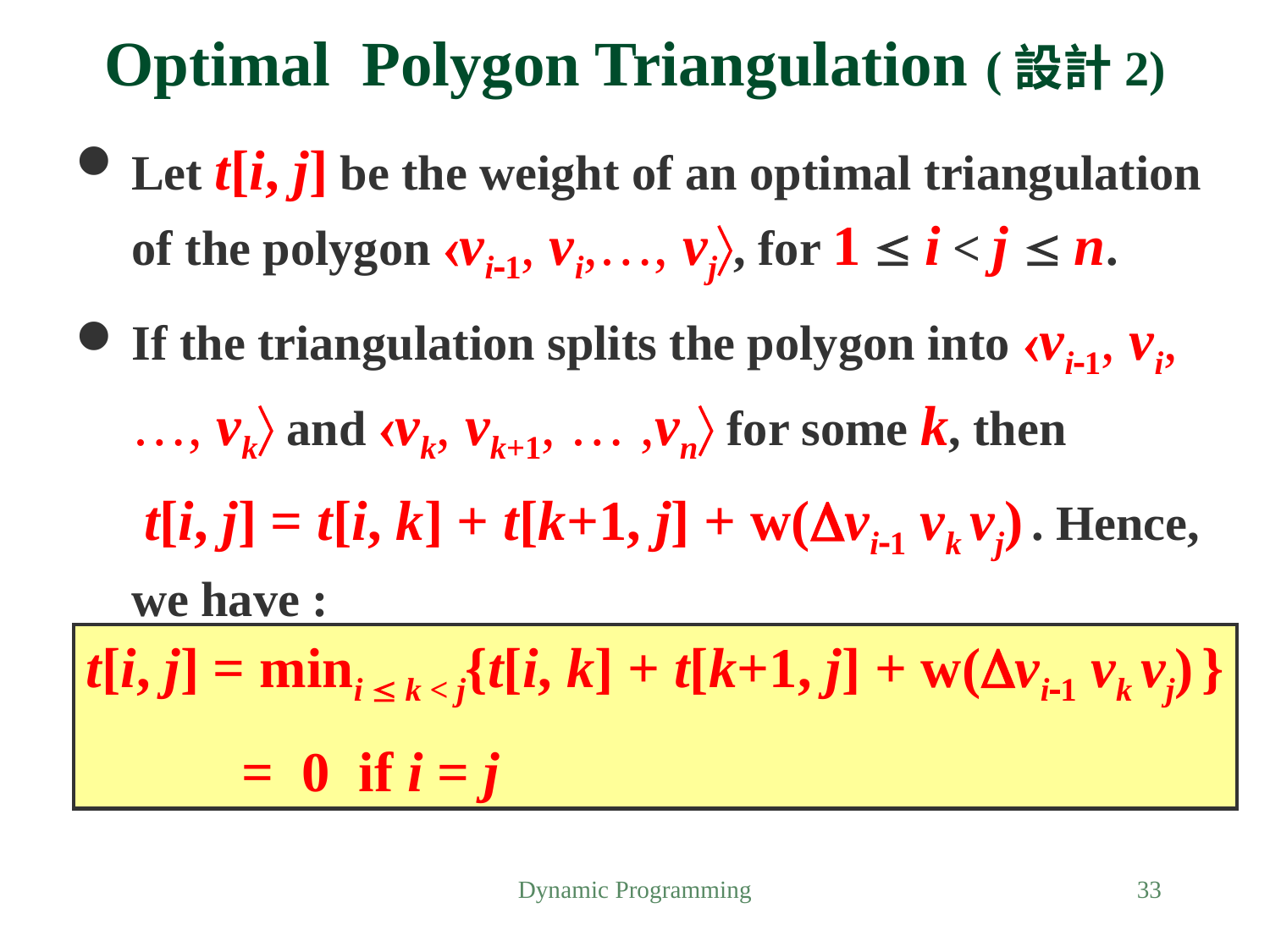

# Optimal  Polygon Triangulation (設計2)
Let t[i, j] be the weight of an optimal triangulation of the polygon 〈vi−1, vi,…, vj〉, for 1 ≤ i < j ≤ n.
If the triangulation splits the polygon into 〈vi−1, vi,…, vk〉 and 〈vk, vk+1, … ,vn〉 for some k, then
	 t[i, j] = t[i, k] + t[k+1, j] + w(Δvi−1 vk vj) . Hence, we have :
t[i, j] = mini ≤ k < j{t[i, k] + t[k+1, j] + w(Δvi−1 vk vj) }
	  =  0  if i = j
Dynamic Programming
33